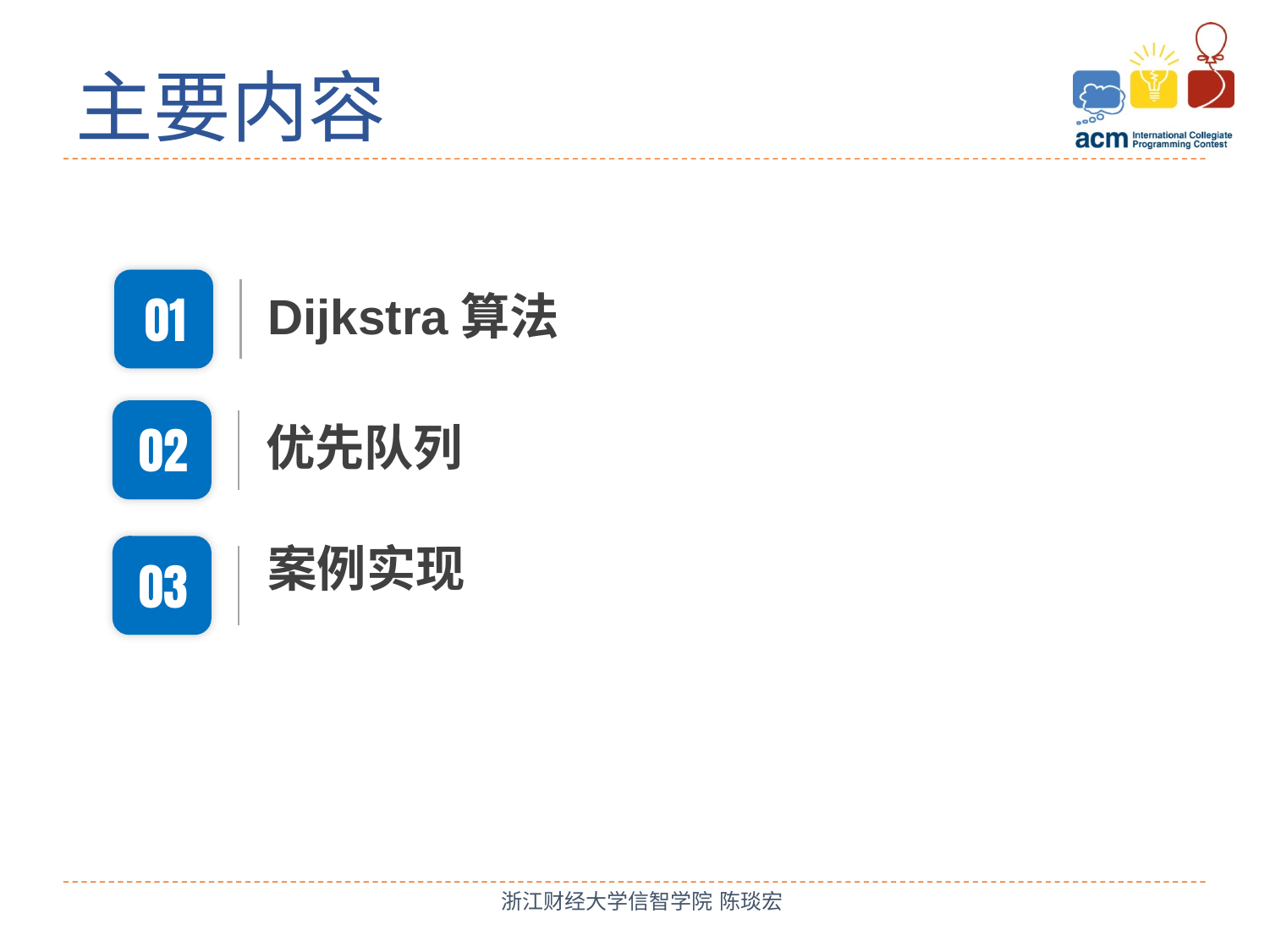

# 主要内容

Dijkstra算法
01

优先队列
02
案例实现

03
浙江财经大学信智学院 陈琰宏